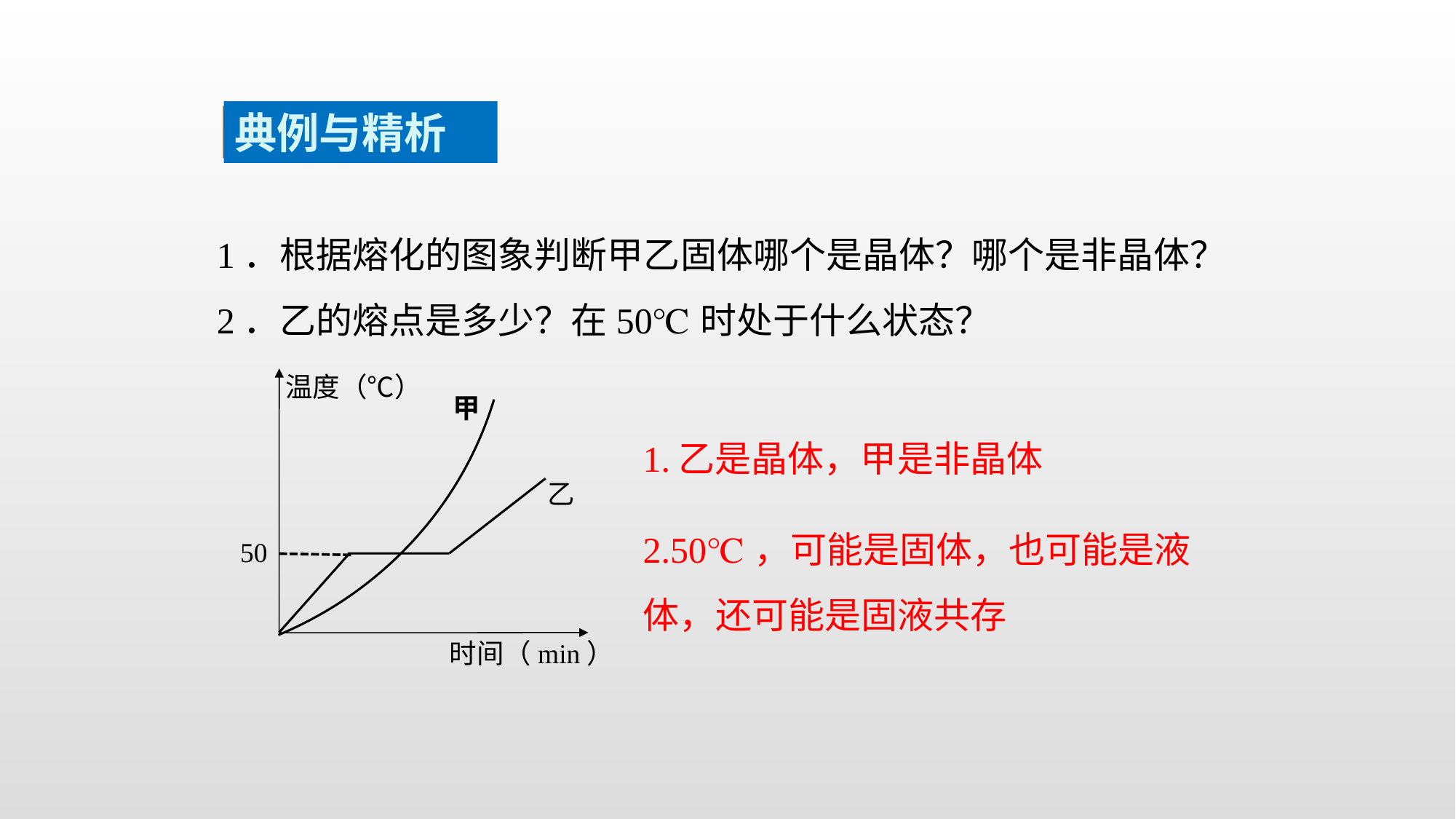

典例与精析

1．根据熔化的图象判断甲乙固体哪个是晶体？哪个是非晶体？
2．乙的熔点是多少？在50℃时处于什么状态？

甲
乙
温度（℃）
时间（min）
50
1.乙是晶体，甲是非晶体
2.50℃，可能是固体，也可能是液体，还可能是固液共存